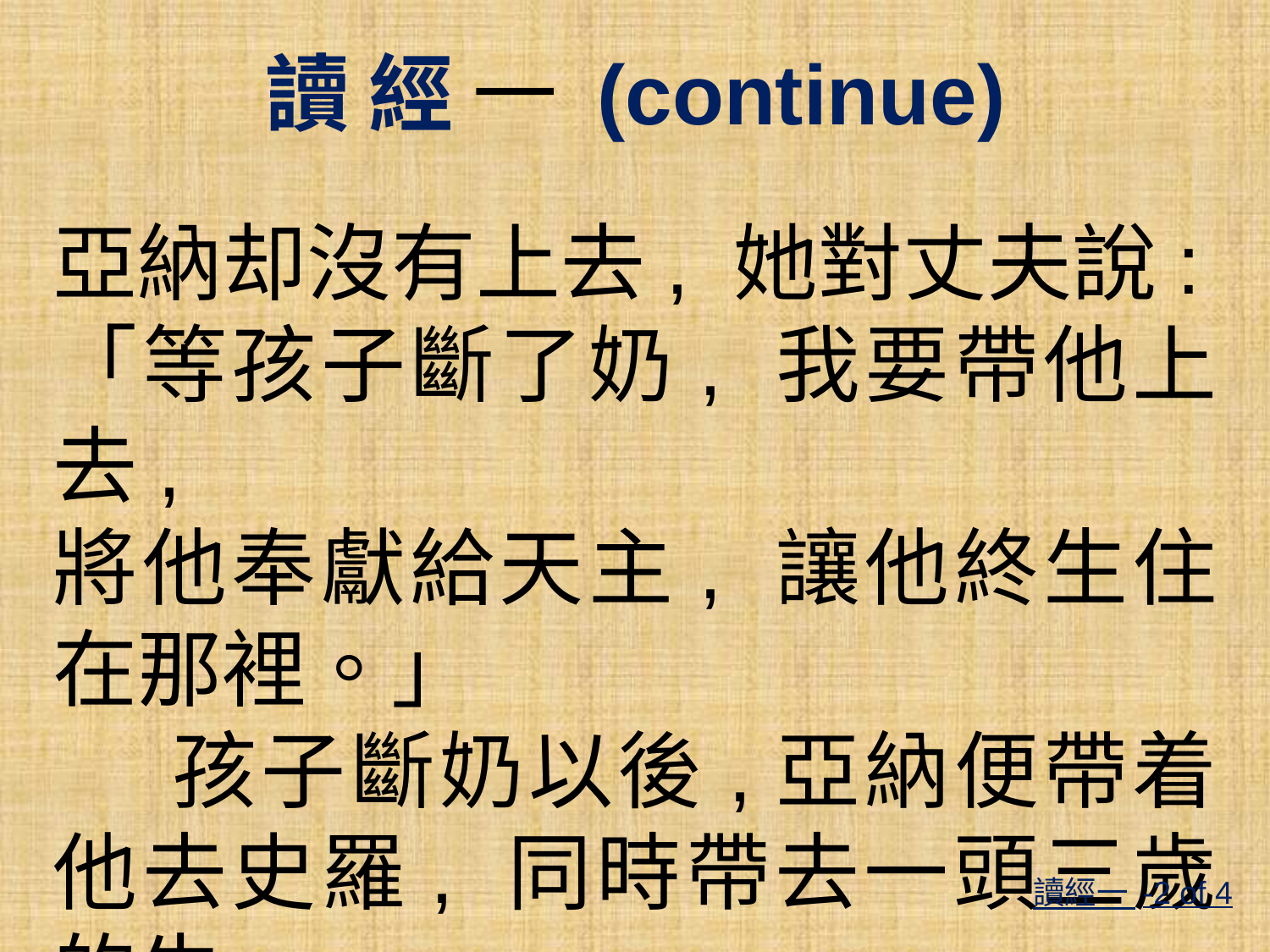

讀 經 一 (continue)

亞納却沒有上去, 她對丈夫說:「等孩子斷了奶, 我要帶他上去,
將他奉獻給天主, 讓他終生住在那裡。」
    孩子斷奶以後,亞納便帶着他去史羅, 同時帶去一頭三歲的牛、
#
讀經一 -2 of 4